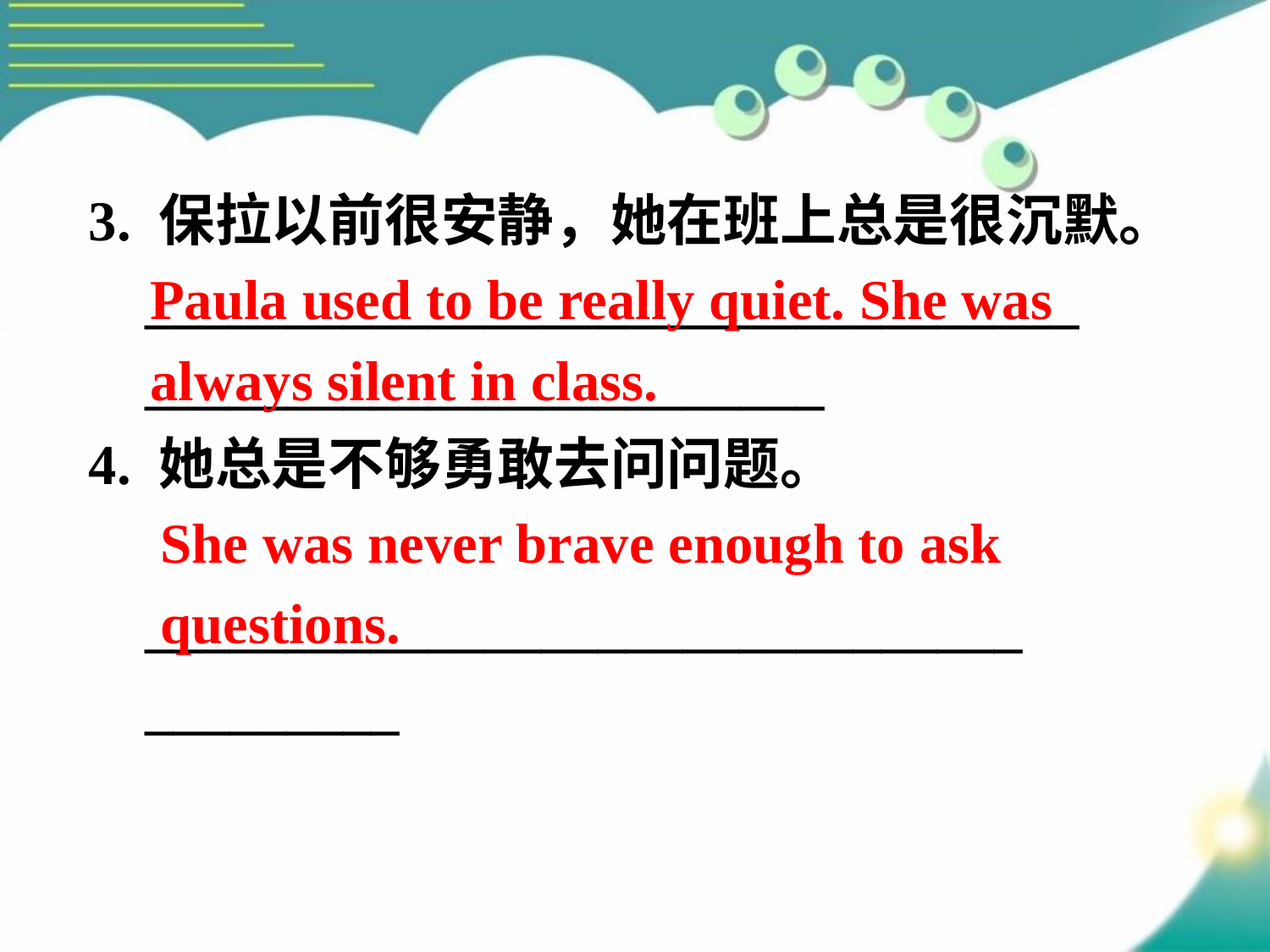

3. 保拉以前很安静，她在班上总是很沉默。
    _________________________________
    ________________________
4. 她总是不够勇敢去问问题。
    _______________________________
    _________
Paula used to be really quiet. She was always silent in class.
She was never brave enough to ask
questions.